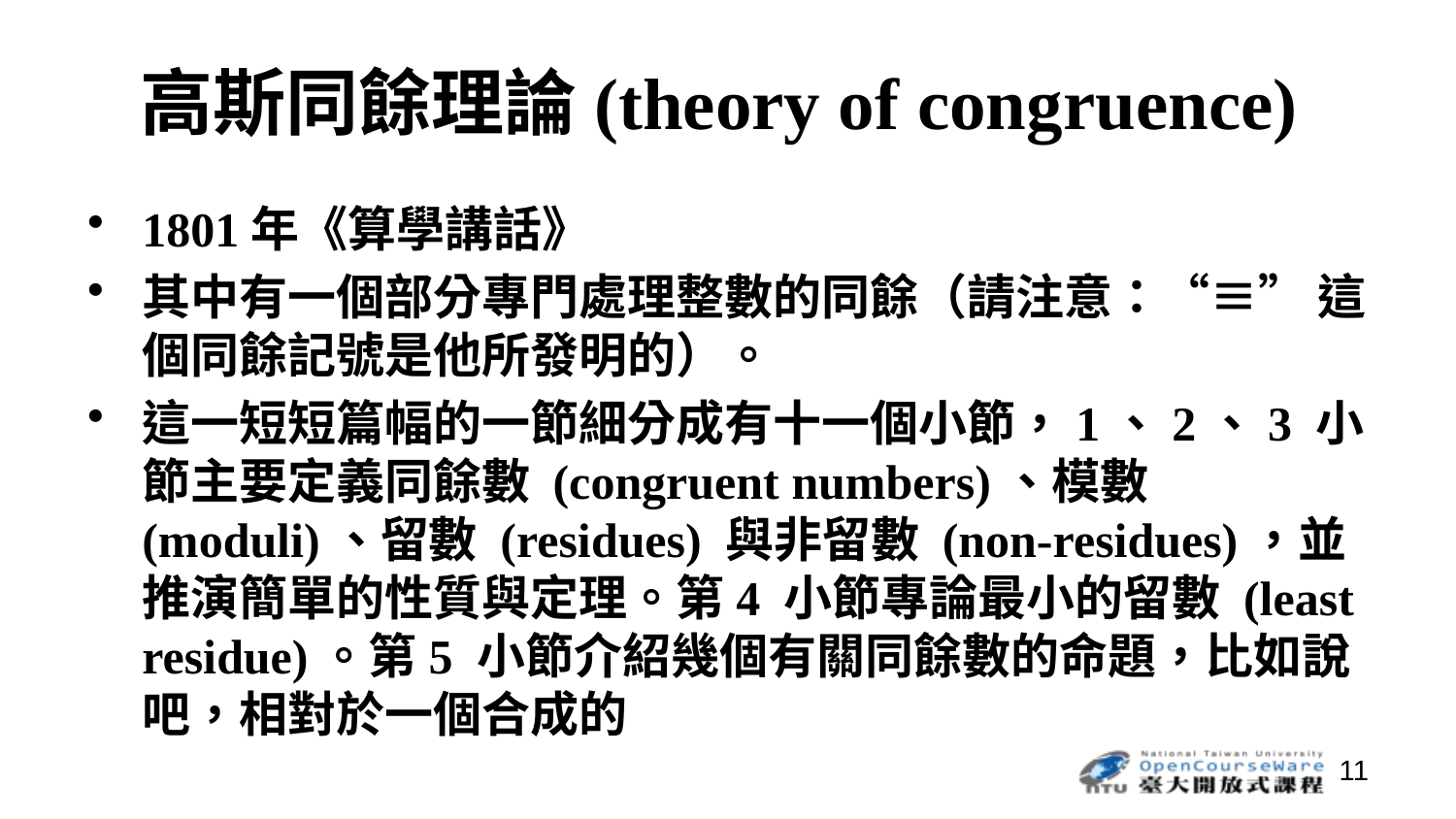

# 高斯同餘理論(theory of congruence)
1801年《算學講話》
其中有一個部分專門處理整數的同餘（請注意：“≡” 這個同餘記號是他所發明的）。
這一短短篇幅的一節細分成有十一個小節，1、2、3 小節主要定義同餘數 (congruent numbers)、模數 (moduli)、留數 (residues) 與非留數 (non-residues)，並推演簡單的性質與定理。第4 小節專論最小的留數 (least residue)。第5 小節介紹幾個有關同餘數的命題，比如說吧，相對於一個合成的
11